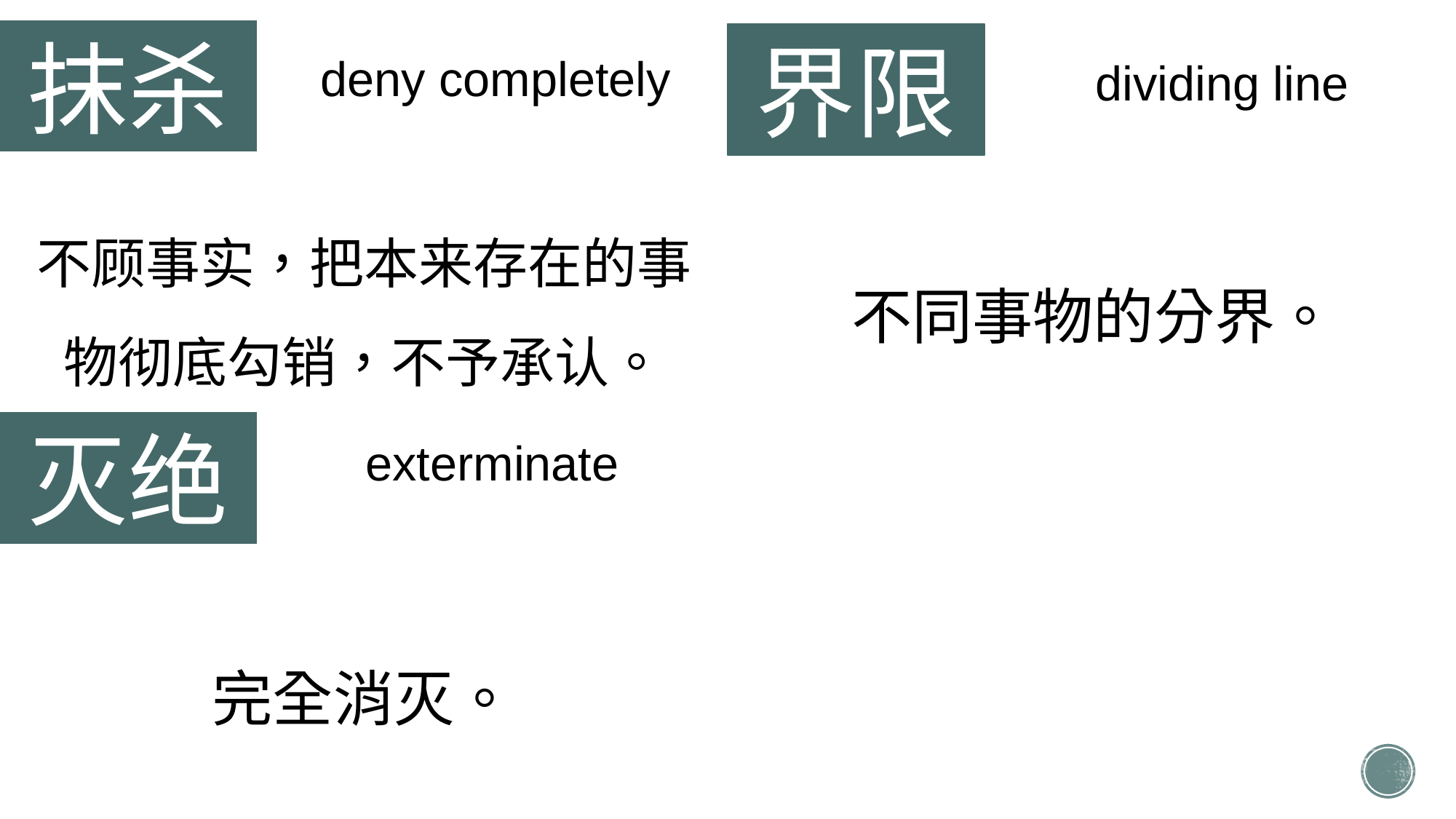

抹杀
界限
deny completely
dividing line
不顾事实，把本来存在的事物彻底勾销，不予承认。
不同事物的分界。
灭绝
exterminate
完全消灭。